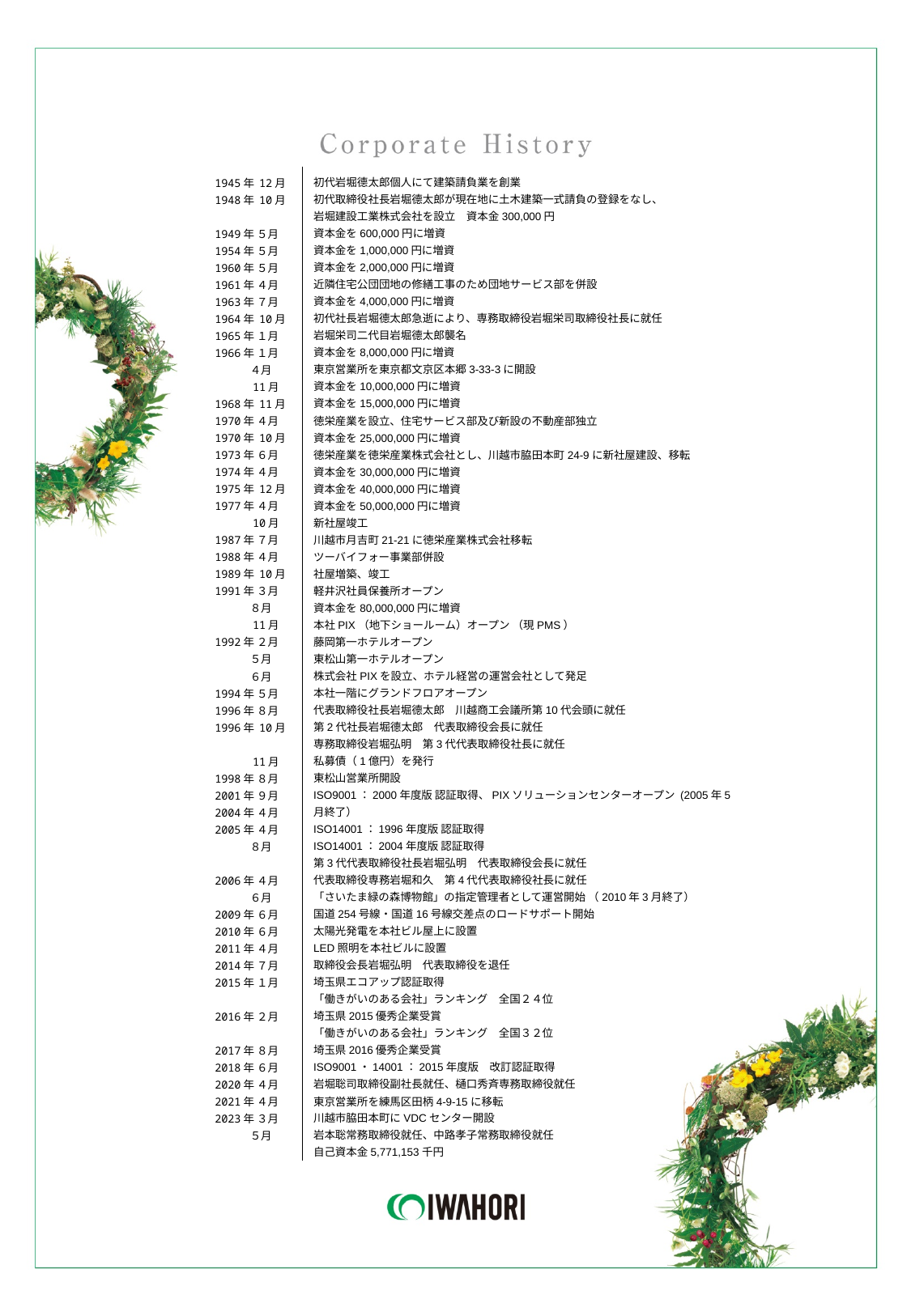

初代岩堀德太郎個人にて建築請負業を創業
初代取締役社長岩堀德太郎が現在地に土木建築一式請負の登録をなし、
岩堀建設工業株式会社を設立　資本金300,000円
資本金を600,000円に増資
資本金を1,000,000円に増資
資本金を2,000,000円に増資
近隣住宅公団団地の修繕工事のため団地サービス部を併設
資本金を4,000,000円に増資
初代社長岩堀德太郎急逝により、専務取締役岩堀栄司取締役社長に就任
岩堀栄司二代目岩堀德太郎襲名
資本金を8,000,000円に増資
東京営業所を東京都文京区本郷3-33-3に開設
資本金を10,000,000円に増資
資本金を15,000,000円に増資
徳栄産業を設立、住宅サービス部及び新設の不動産部独立
資本金を25,000,000円に増資
徳栄産業を徳栄産業株式会社とし、川越市脇田本町24-9に新社屋建設、移転
資本金を30,000,000円に増資
資本金を40,000,000円に増資
資本金を50,000,000円に増資
新社屋竣工
川越市月吉町21-21に徳栄産業株式会社移転
ツーバイフォー事業部併設
社屋増築、竣工
軽井沢社員保養所オープン
資本金を80,000,000円に増資
本社PIX（地下ショールーム）オープン （現PMS）
藤岡第一ホテルオープン
東松山第一ホテルオープン
株式会社PIXを設立、ホテル経営の運営会社として発足
本社一階にグランドフロアオープン
代表取締役社長岩堀德太郎　川越商工会議所第10代会頭に就任
第2代社長岩堀德太郎　代表取締役会長に就任
専務取締役岩堀弘明　第3代代表取締役社長に就任
私募債（1億円）を発行
東松山営業所開設
ISO9001：2000年度版 認証取得、PIXソリューションセンターオープン (2005年5月終了）
ISO14001：1996年度版 認証取得
ISO14001：2004年度版 認証取得
第3代代表取締役社長岩堀弘明　代表取締役会長に就任
代表取締役専務岩堀和久　第4代代表取締役社長に就任
「さいたま緑の森博物館」の指定管理者として運営開始 （2010年3月終了）
国道254号線・国道16号線交差点のロードサポート開始
太陽光発電を本社ビル屋上に設置
LED照明を本社ビルに設置
取締役会長岩堀弘明　代表取締役を退任
埼玉県エコアップ認証取得
「働きがいのある会社」ランキング　全国２４位
埼玉県2015優秀企業受賞
「働きがいのある会社」ランキング　全国３２位
埼玉県2016優秀企業受賞
ISO9001・14001：2015年度版　改訂認証取得
岩堀聡司取締役副社長就任、樋口秀斉専務取締役就任
東京営業所を練馬区田柄4-9-15に移転
川越市脇田本町にVDCセンター開設
岩本聡常務取締役就任、中路孝子常務取締役就任
自己資本金5,771,153千円
1945年 12月
1948年 10月

1949年 ５月
1954年 ５月
1960年 ５月
1961年 ４月
1963年 ７月
1964年 10月
1965年 １月
1966年 １月
　　　 ４月
　　　 11月
1968年 11月
1970年 ４月
1970年 10月
1973年 ６月
1974年 ４月
1975年 12月
1977年 ４月
　　　 10月
1987年 ７月
1988年 ４月
1989年 10月
1991年 ３月
　　　 ８月
　　　 11月
1992年 ２月
　　　 ５月
　　　 ６月
1994年 ５月
1996年 ８月
1996年 10月

　　　 11月
1998年 ８月
2001年 ９月
2004年 ４月
2005年 ４月
　　　 ８月

2006年 ４月
　　　 ６月
2009年 ６月
2010年 ６月
2011年 ４月
2014年 ７月
2015年 １月

2016年 ２月

2017年 ８月
2018年 ６月
2020年 ４月
2021年 ４月
2023年 ３月
　　　 ５月